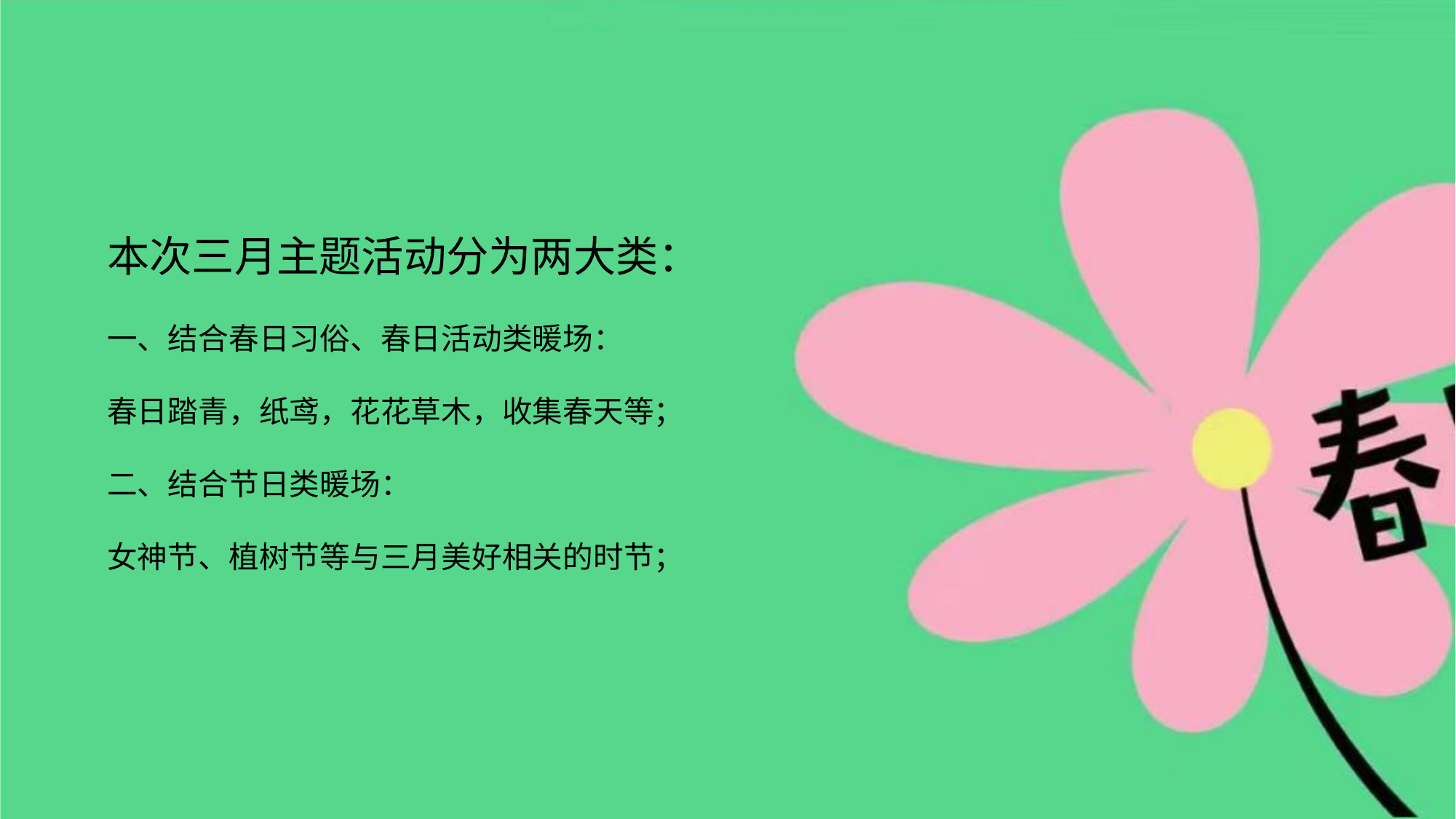

本次三月主题活动分为两大类：
一、结合春日习俗、春日活动类暖场：
春日踏青，纸鸢，花花草木，收集春天等；
二、结合节日类暖场：
女神节、植树节等与三月美好相关的时节；